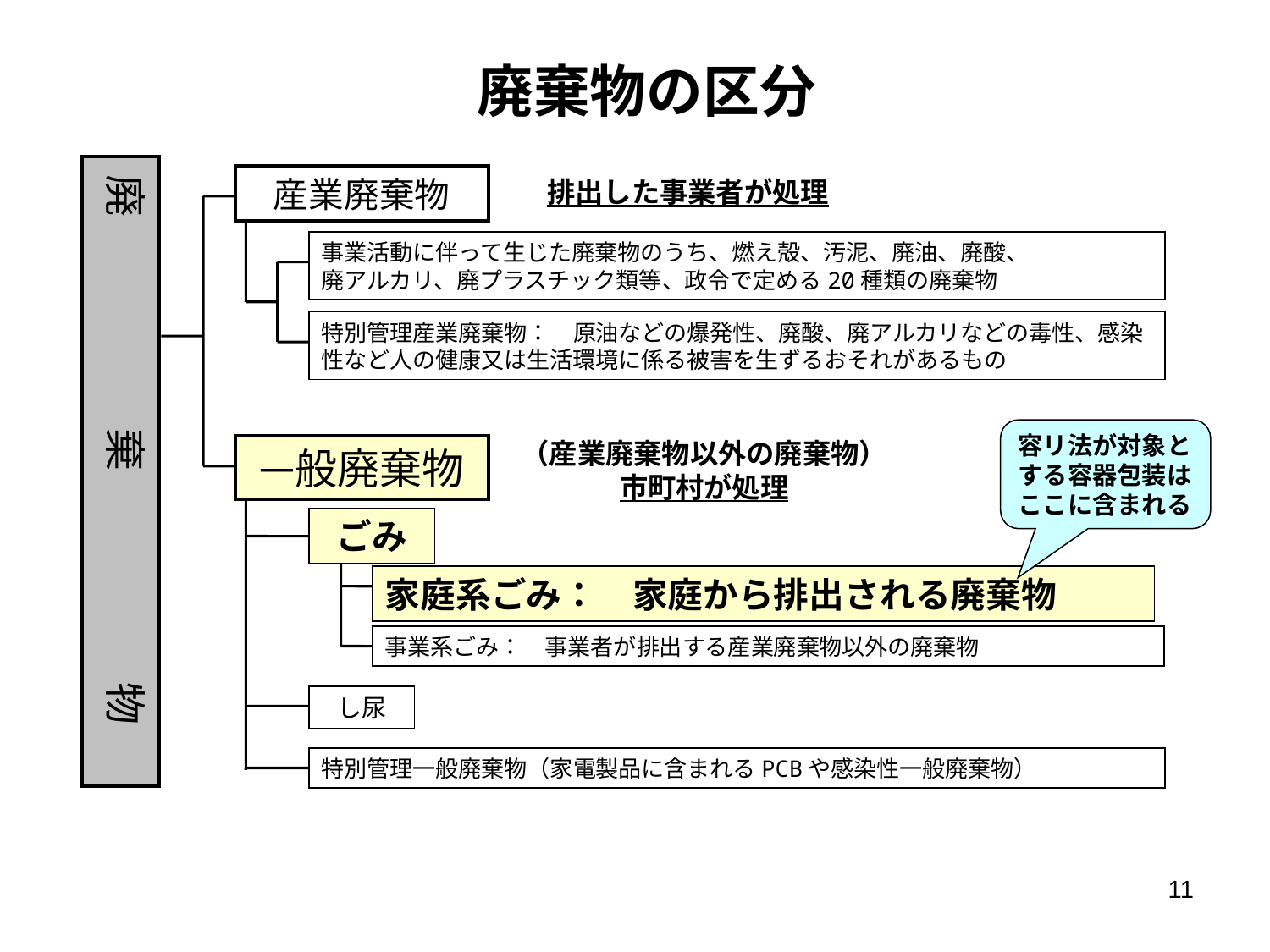

# 廃棄物の区分
廃　　　　　棄　　　　　物
産業廃棄物
排出した事業者が処理

事業活動に伴って生じた廃棄物のうち、燃え殻、汚泥、廃油、廃酸、
廃アルカリ、廃プラスチック類等、政令で定める20種類の廃棄物

特別管理産業廃棄物：　原油などの爆発性、廃酸、廃アルカリなどの毒性、感染性など人の健康又は生活環境に係る被害を生ずるおそれがあるもの

容リ法が対象とする容器包装はここに含まれる
（産業廃棄物以外の廃棄物）
市町村が処理
一般廃棄物

ごみ

家庭系ごみ：　家庭から排出される廃棄物

事業系ごみ：　事業者が排出する産業廃棄物以外の廃棄物

し尿

特別管理一般廃棄物（家電製品に含まれるPCBや感染性一般廃棄物）

11